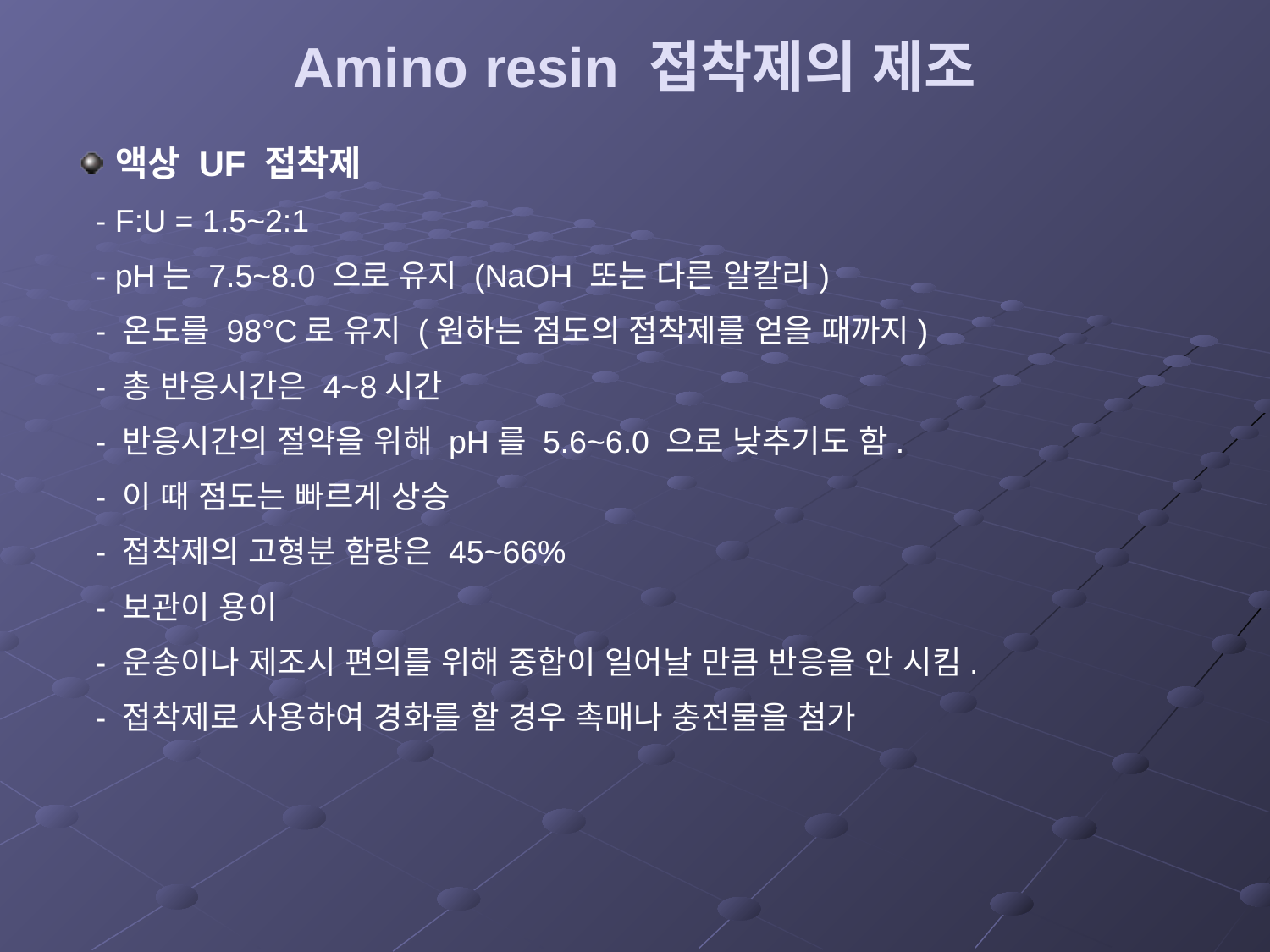

# Amino resin 접착제의 제조
액상 UF 접착제
  - F:U = 1.5~2:1
  - pH는 7.5~8.0 으로 유지 (NaOH 또는 다른 알칼리)
  - 온도를 98°C로 유지 (원하는 점도의 접착제를 얻을 때까지)
  - 총 반응시간은 4~8시간
  - 반응시간의 절약을 위해 pH를 5.6~6.0 으로 낮추기도 함.
  - 이 때 점도는 빠르게 상승
  - 접착제의 고형분 함량은 45~66%
  - 보관이 용이
  - 운송이나 제조시 편의를 위해 중합이 일어날 만큼 반응을 안 시킴.
  - 접착제로 사용하여 경화를 할 경우 촉매나 충전물을 첨가